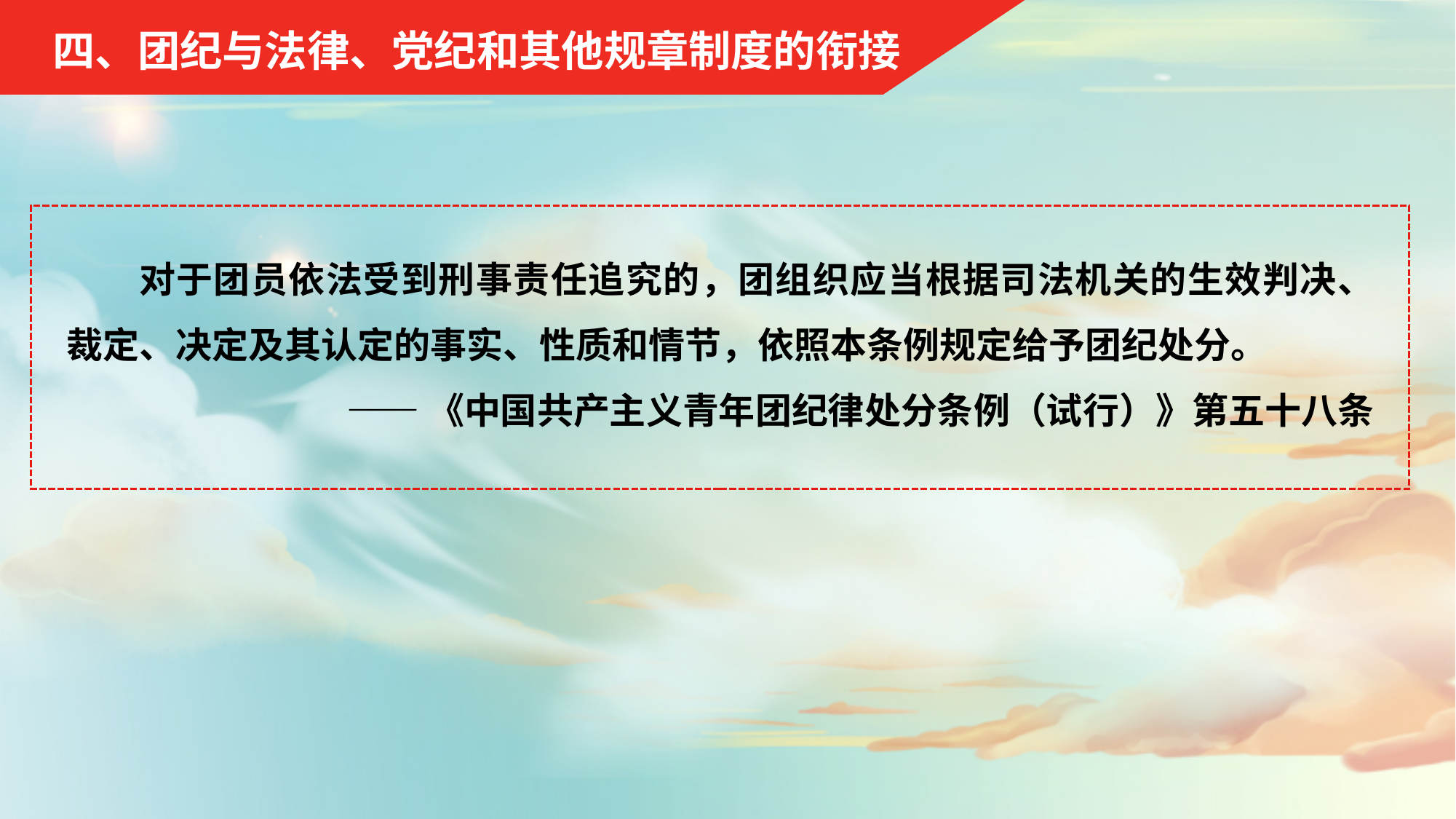

四、团纪与法律、党纪和其他规章制度的衔接

对于团员依法受到刑事责任追究的，团组织应当根据司法机关的生效判决、裁定、决定及其认定的事实、性质和情节，依照本条例规定给予团纪处分。
——《中国共产主义青年团纪律处分条例（试行）》第五十八条